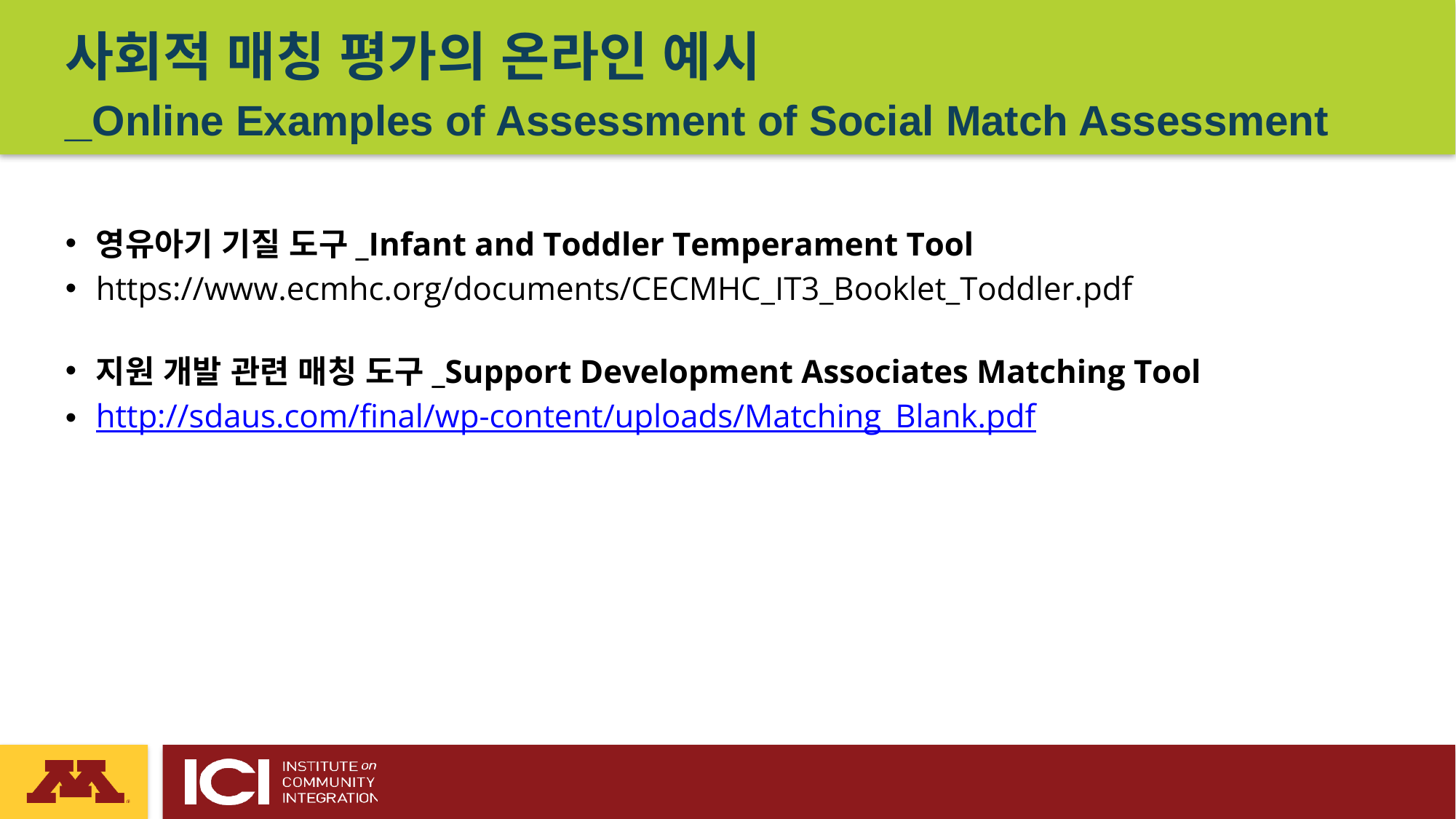

사회적 매칭 평가의 온라인 예시
_Online Examples of Assessment of Social Match Assessment
영유아기 기질 도구_Infant and Toddler Temperament Tool
https://www.ecmhc.org/documents/CECMHC_IT3_Booklet_Toddler.pdf
지원 개발 관련 매칭 도구_Support Development Associates Matching Tool
http://sdaus.com/final/wp-content/uploads/Matching_Blank.pdf